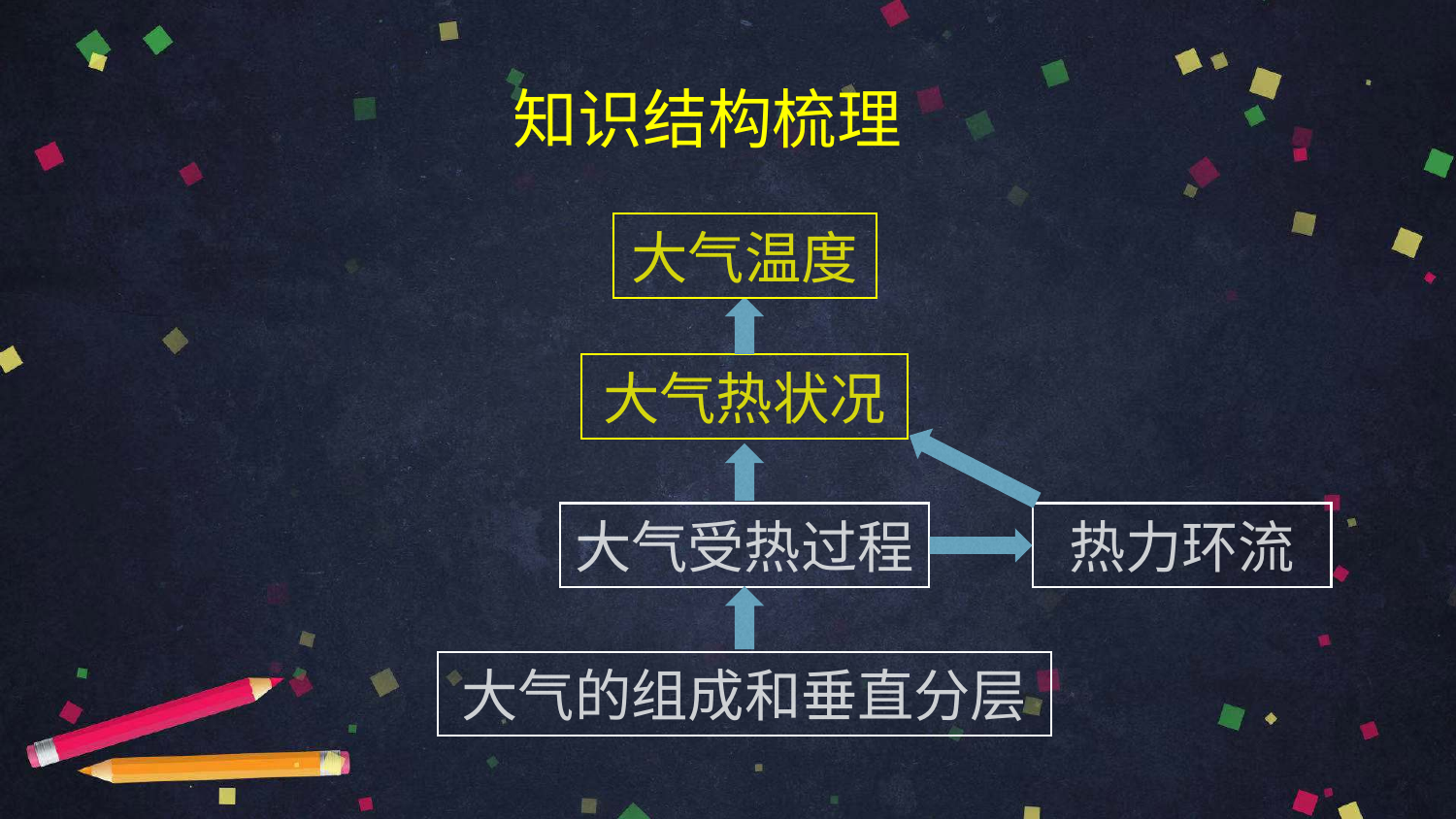

知识结构梳理
大气温度

大气热状况

热力环流
大气受热过程

大气的组成和垂直分层